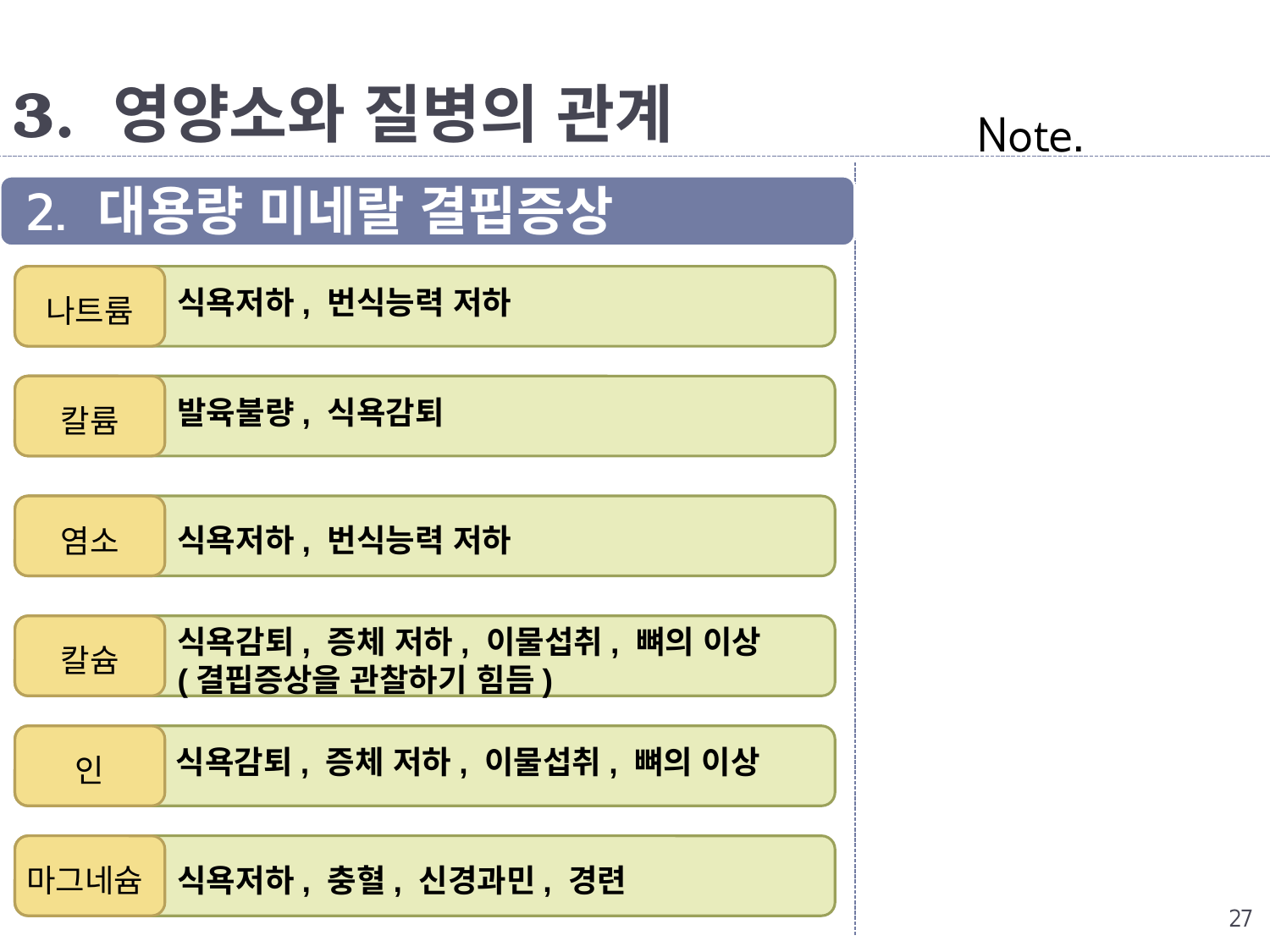

# 3. 영양소와 질병의 관계
Note.

※

2. 대용량 미네랄 결핍증상

식욕저하, 번식능력 저하
나트륨

발육불량, 식욕감퇴
칼륨

식욕저하, 번식능력 저하
염소

식욕감퇴, 증체 저하, 이물섭취, 뼈의 이상
(결핍증상을 관찰하기 힘듬)
칼슘

인
식욕감퇴, 증체 저하, 이물섭취, 뼈의 이상

식욕저하, 충혈, 신경과민, 경련
마그네슘
27